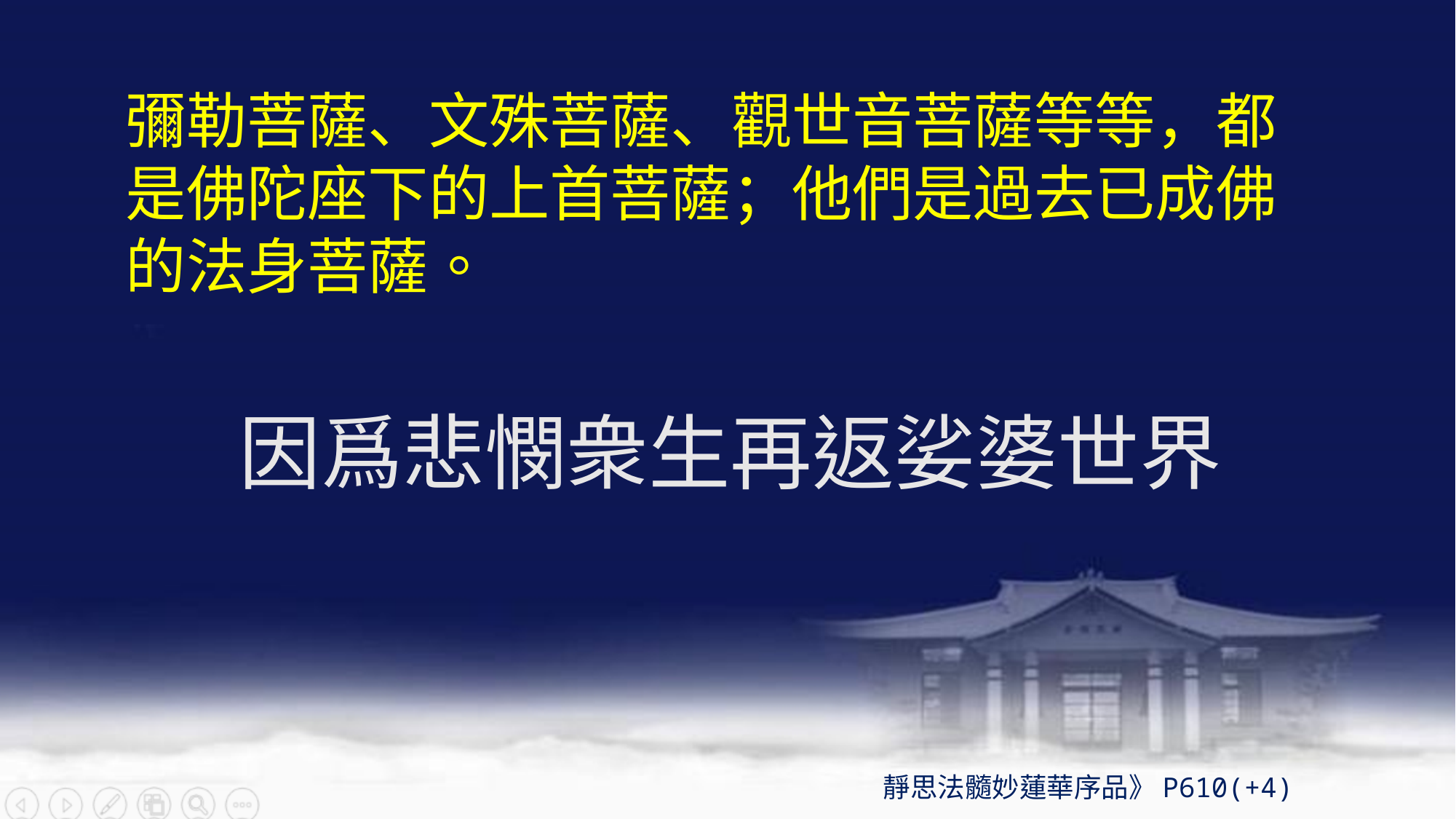

彌勒菩薩、文殊菩薩、觀世音菩薩等等，都是佛陀座下的上首菩薩；他們是過去已成佛的法身菩薩。
因爲悲憫衆生再返娑婆世界
靜思法髓妙蓮華序品》P610(+4)